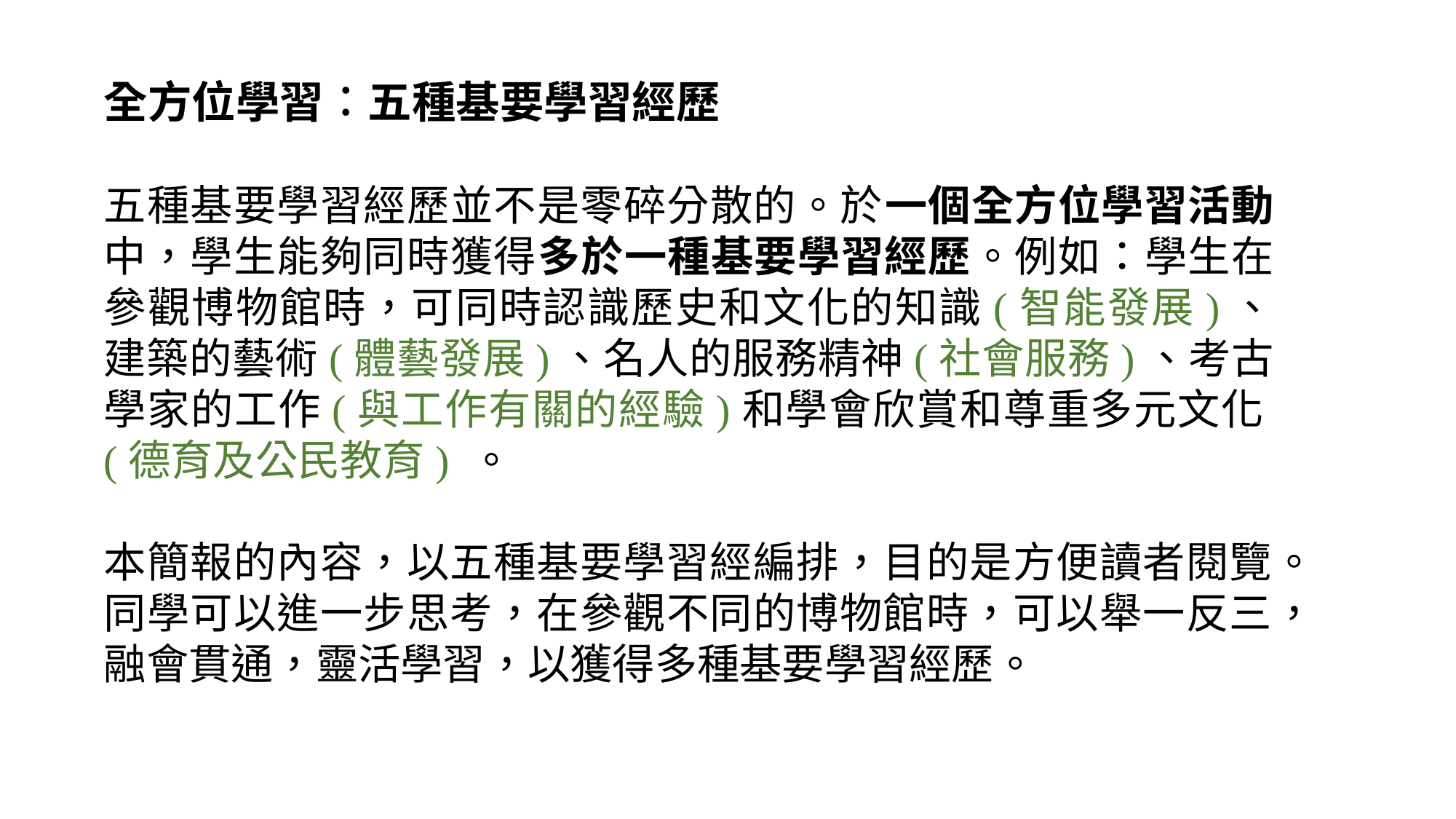

# 全方位學習︰五種基要學習經歷
五種基要學習經歷並不是零碎分散的。於一個全方位學習活動中，學生能夠同時獲得多於一種基要學習經歷。例如：學生在參觀博物館時，可同時認識歷史和文化的知識(智能發展)、建築的藝術(體藝發展)、名人的服務精神(社會服務)、考古學家的工作(與工作有關的經驗)和學會欣賞和尊重多元文化(德育及公民教育) 。

本簡報的內容，以五種基要學習經編排，目的是方便讀者閱覽。同學可以進一步思考，在參觀不同的博物館時，可以舉一反三，融會貫通，靈活學習，以獲得多種基要學習經歷。